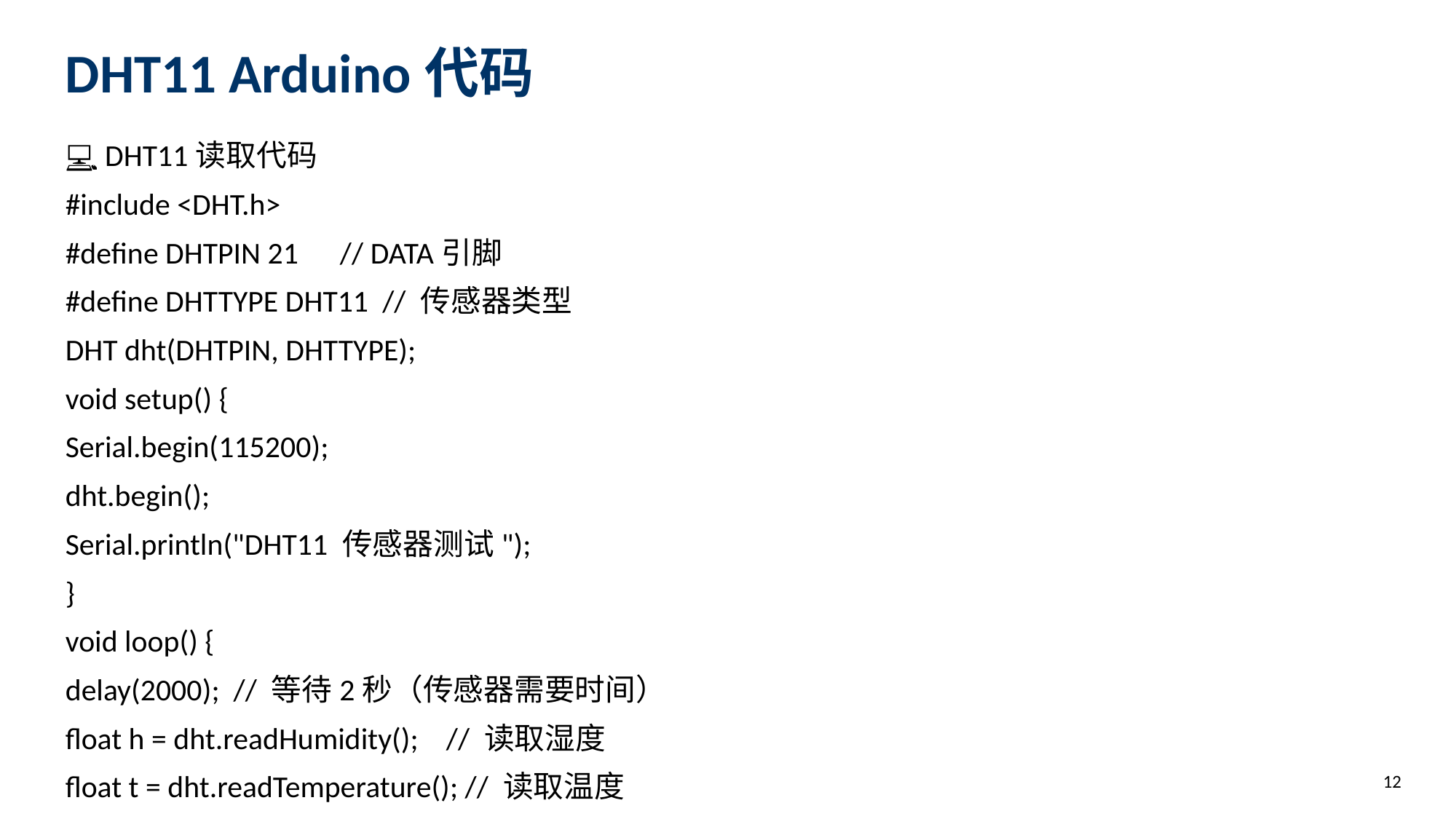

DHT11 Arduino代码
💻 DHT11读取代码
#include <DHT.h>
#define DHTPIN 21      // DATA引脚
#define DHTTYPE DHT11  // 传感器类型
DHT dht(DHTPIN, DHTTYPE);
void setup() {
Serial.begin(115200);
dht.begin();
Serial.println("DHT11 传感器测试");
}
void loop() {
delay(2000);  // 等待2秒（传感器需要时间）
float h = dht.readHumidity();    // 读取湿度
float t = dht.readTemperature(); // 读取温度
if (isnan(h) || isnan(t)) {
Serial.println("读取传感器失败!");
return;
}
Serial.print("湿度: ");
Serial.print(h);
Serial.print(" %  温度: ");
Serial.print(t);
Serial.println(" °C");
}
12